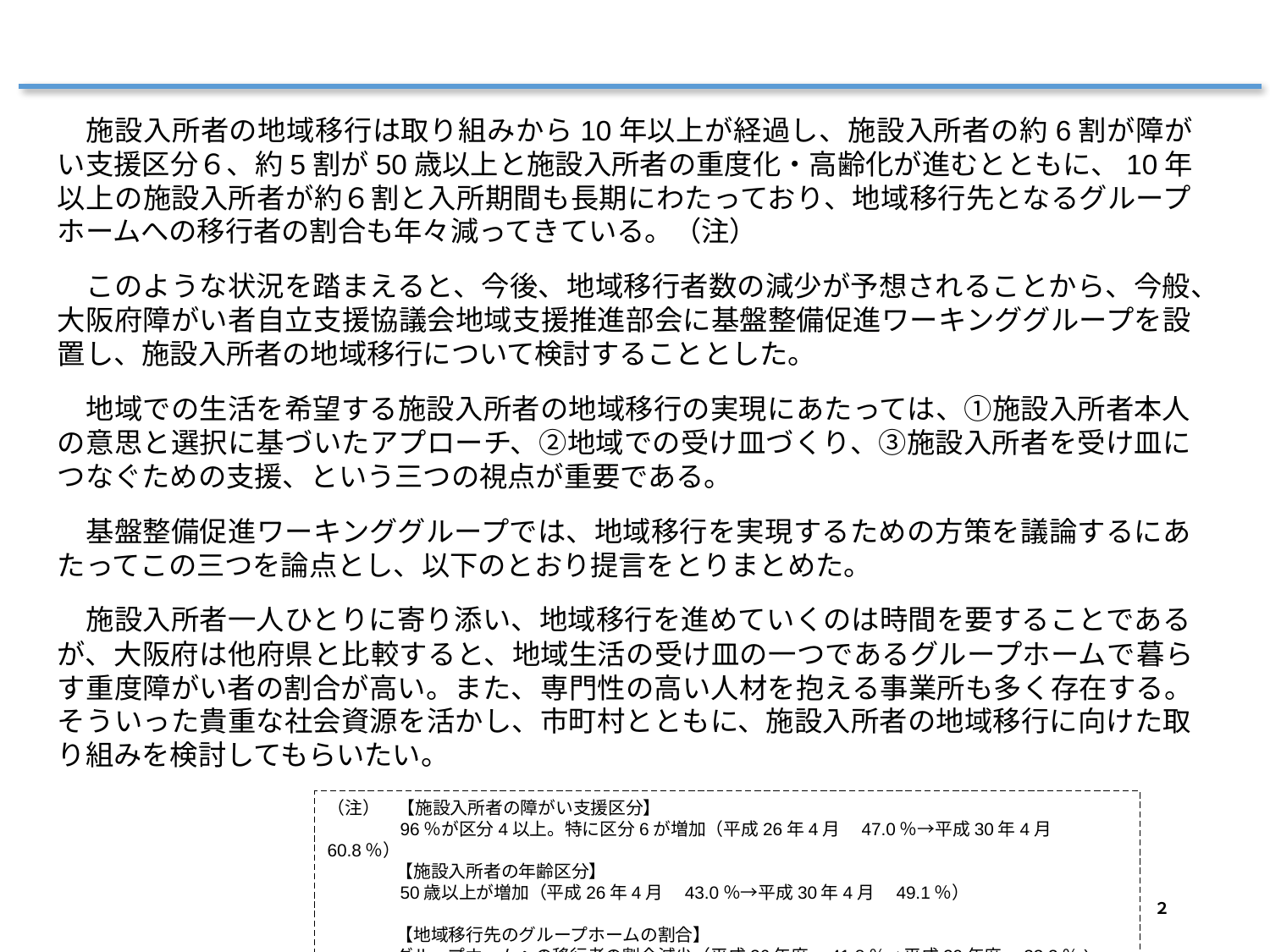

施設入所者の地域移行は取り組みから10年以上が経過し、施設入所者の約6割が障がい支援区分６、約5割が50歳以上と施設入所者の重度化・高齢化が進むとともに、10年以上の施設入所者が約６割と入所期間も長期にわたっており、地域移行先となるグループホームへの移行者の割合も年々減ってきている。（注）
　このような状況を踏まえると、今後、地域移行者数の減少が予想されることから、今般、大阪府障がい者自立支援協議会地域支援推進部会に基盤整備促進ワーキンググループを設置し、施設入所者の地域移行について検討することとした。
　地域での生活を希望する施設入所者の地域移行の実現にあたっては、①施設入所者本人の意思と選択に基づいたアプローチ、②地域での受け皿づくり、③施設入所者を受け皿につなぐための支援、という三つの視点が重要である。
　基盤整備促進ワーキンググループでは、地域移行を実現するための方策を議論するにあたってこの三つを論点とし、以下のとおり提言をとりまとめた。
　施設入所者一人ひとりに寄り添い、地域移行を進めていくのは時間を要することであるが、大阪府は他府県と比較すると、地域生活の受け皿の一つであるグループホームで暮らす重度障がい者の割合が高い。また、専門性の高い人材を抱える事業所も多く存在する。そういった貴重な社会資源を活かし、市町村とともに、施設入所者の地域移行に向けた取り組みを検討してもらいたい。

（注）　【施設入所者の障がい支援区分】
　　　96％が区分4以上。特に区分6が増加（平成26年4月　47.0％→平成30年4月　60.8％）
　　　【施設入所者の年齢区分】
　　　50歳以上が増加（平成26年4月　43.0％→平成30年4月　49.1％）
　　　【地域移行先のグループホームの割合】
　　　グループホームへの移行者の割合減少（平成26年度　41.8％→平成29年度　33.3％)　（参考１参照）
２